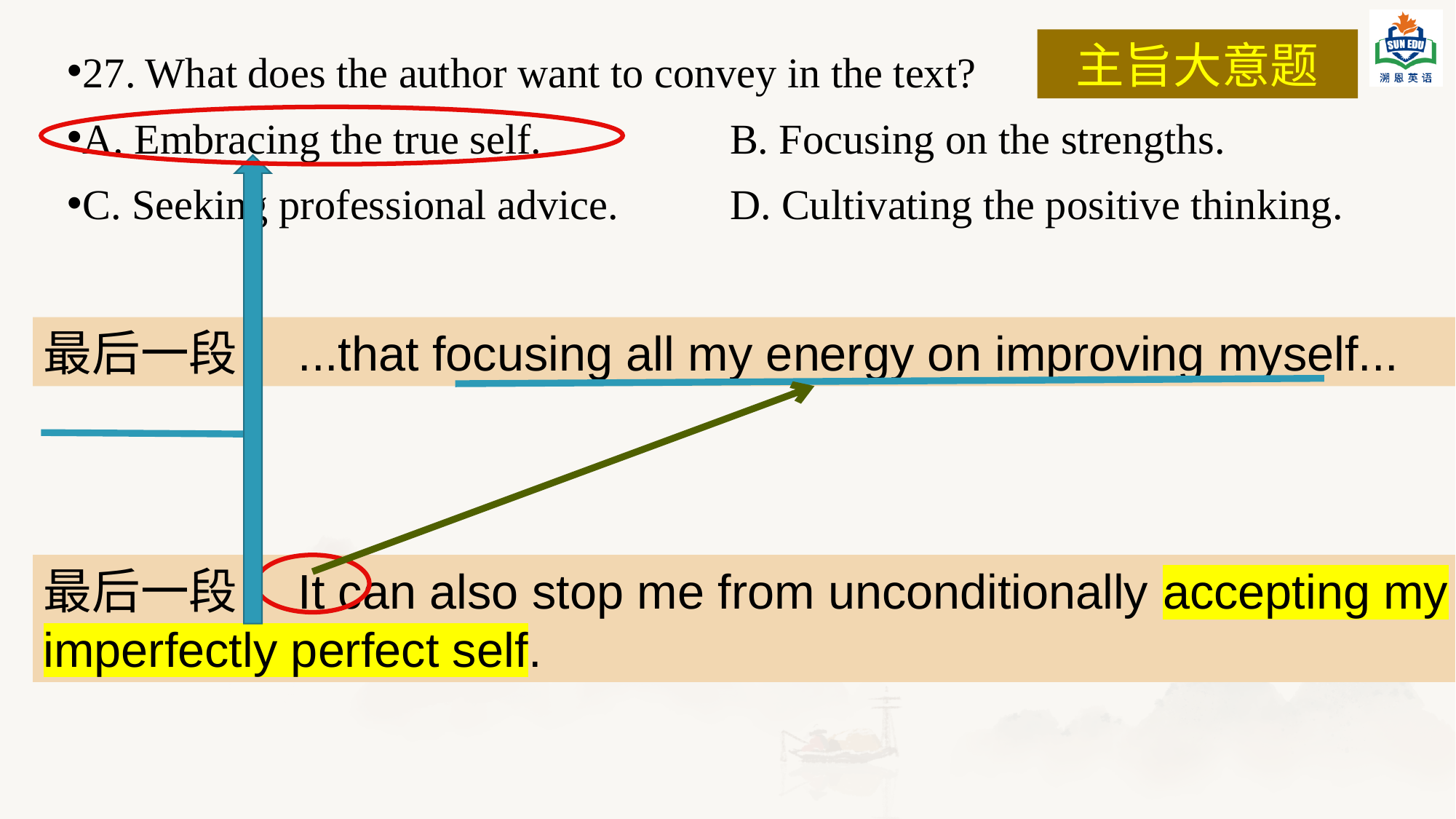

主旨大意题
27. What does the author want to convey in the text?
A. Embracing the true self.		    B. Focusing on the strengths.
C. Seeking professional advice.	    D. Cultivating the positive thinking.

最后一段：...that focusing all my energy on improving myself...
最后一段：It can also stop me from unconditionally accepting my imperfectly perfect self.